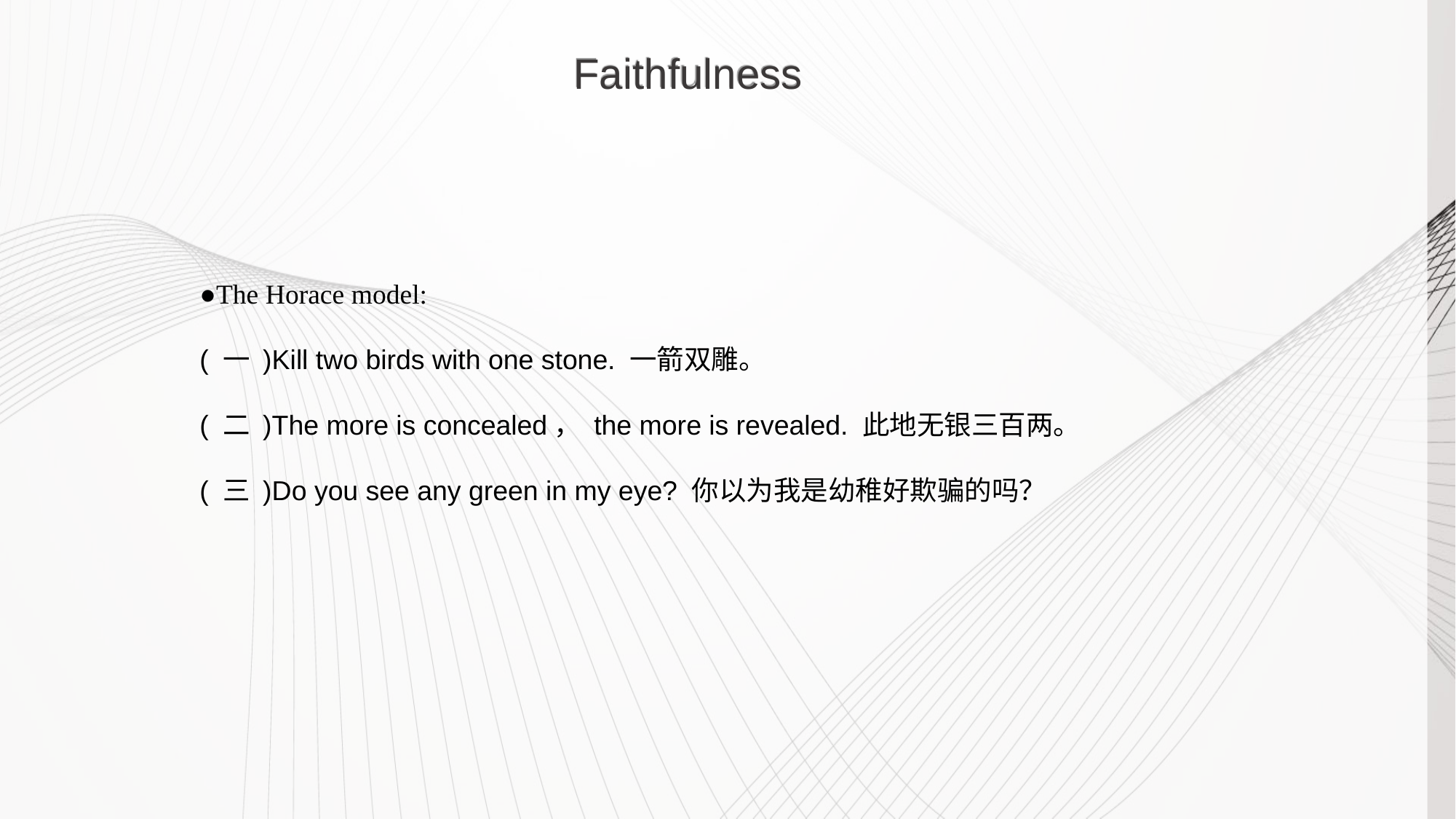

Faithfulness
●The Horace model:
( 一 )Kill two birds with one stone. 一箭双雕。
( 二 )The more is concealed， the more is revealed. 此地无银三百两。
( 三 )Do you see any green in my eye? 你以为我是幼稚好欺骗的吗？